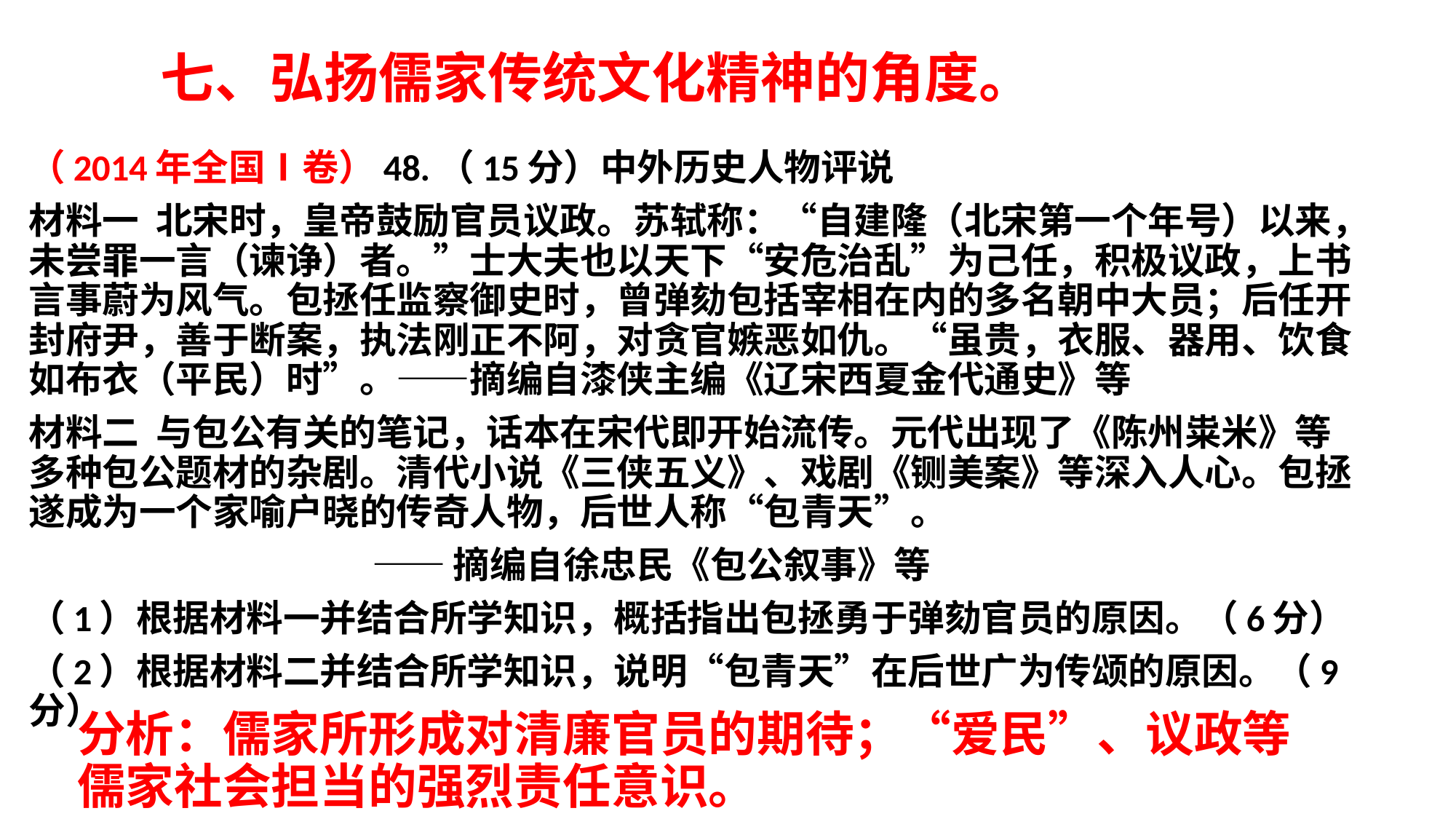

七、弘扬儒家传统文化精神的角度。
（2014年全国Ⅰ卷）48.（15分）中外历史人物评说
材料一  北宋时，皇帝鼓励官员议政。苏轼称：“自建隆（北宋第一个年号）以来，未尝罪一言（谏诤）者。”士大夫也以天下“安危治乱”为己任，积极议政，上书言事蔚为风气。包拯任监察御史时，曾弹劾包括宰相在内的多名朝中大员；后任开封府尹，善于断案，执法刚正不阿，对贪官嫉恶如仇。“虽贵，衣服、器用、饮食如布衣（平民）时”。——摘编自漆侠主编《辽宋西夏金代通史》等
材料二  与包公有关的笔记，话本在宋代即开始流传。元代出现了《陈州粜米》等多种包公题材的杂剧。清代小说《三侠五义》、戏剧《铡美案》等深入人心。包拯遂成为一个家喻户晓的传奇人物，后世人称“包青天”。
                                         ——摘编自徐忠民《包公叙事》等
（1）根据材料一并结合所学知识，概括指出包拯勇于弹劾官员的原因。（6分）
（2）根据材料二并结合所学知识，说明“包青天”在后世广为传颂的原因。（9分）

# 分析：儒家所形成对清廉官员的期待；“爱民”、议政等儒家社会担当的强烈责任意识。